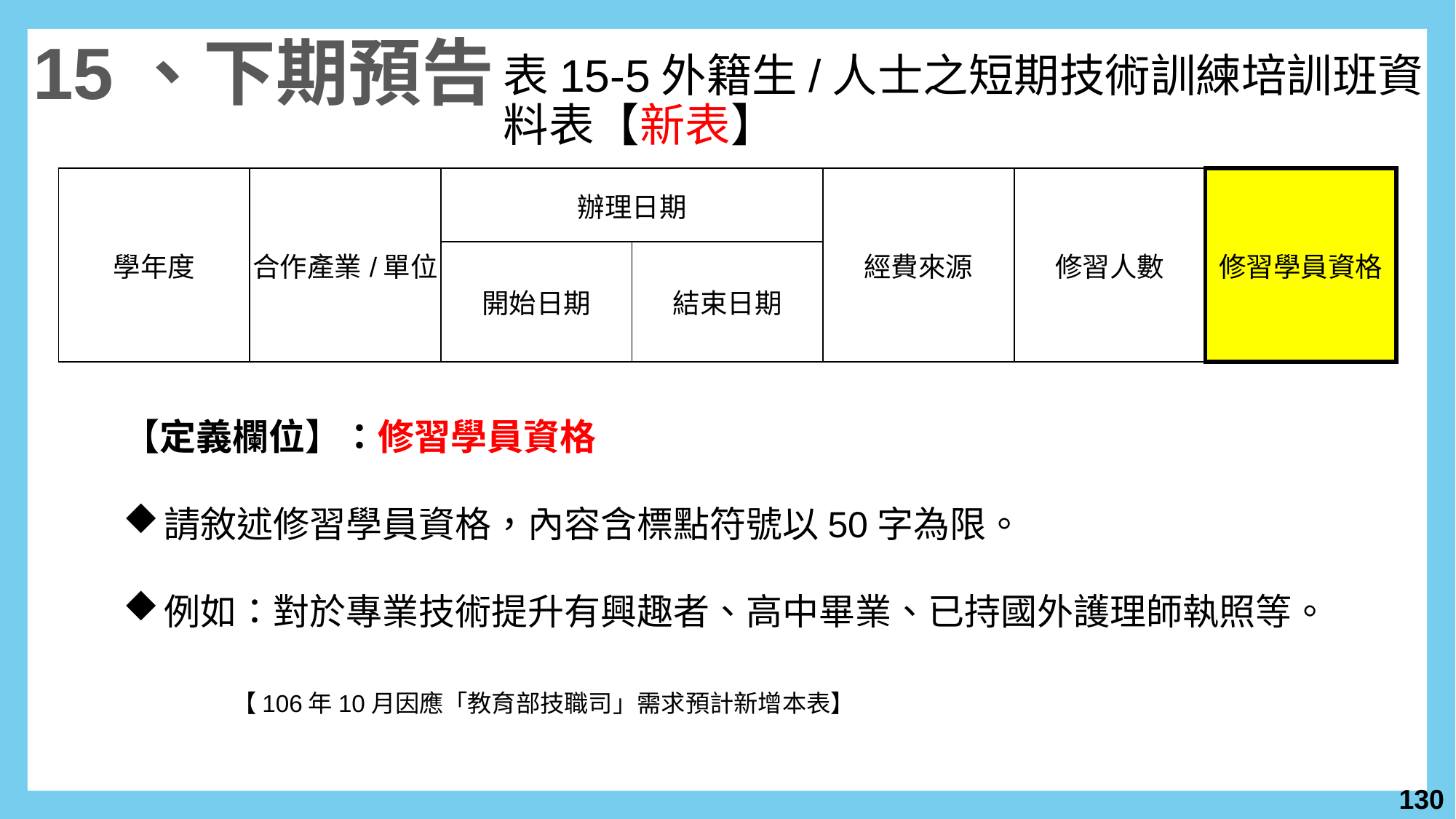

15、下期預告
表15-5外籍生/人士之短期技術訓練培訓班資料表【新表】
| 學年度 | 合作產業/單位 | 辦理日期 |  | 經費來源 | 修習人數 | 修習學員資格 |
| --- | --- | --- | --- | --- | --- | --- |
|  |  | 開始日期 | 結束日期 |  |  |  |
【定義欄位】：修習學員資格
請敘述修習學員資格，內容含標點符號以50字為限。
例如：對於專業技術提升有興趣者、高中畢業、已持國外護理師執照等。
	【106年10月因應「教育部技職司」需求預計新增本表】
130